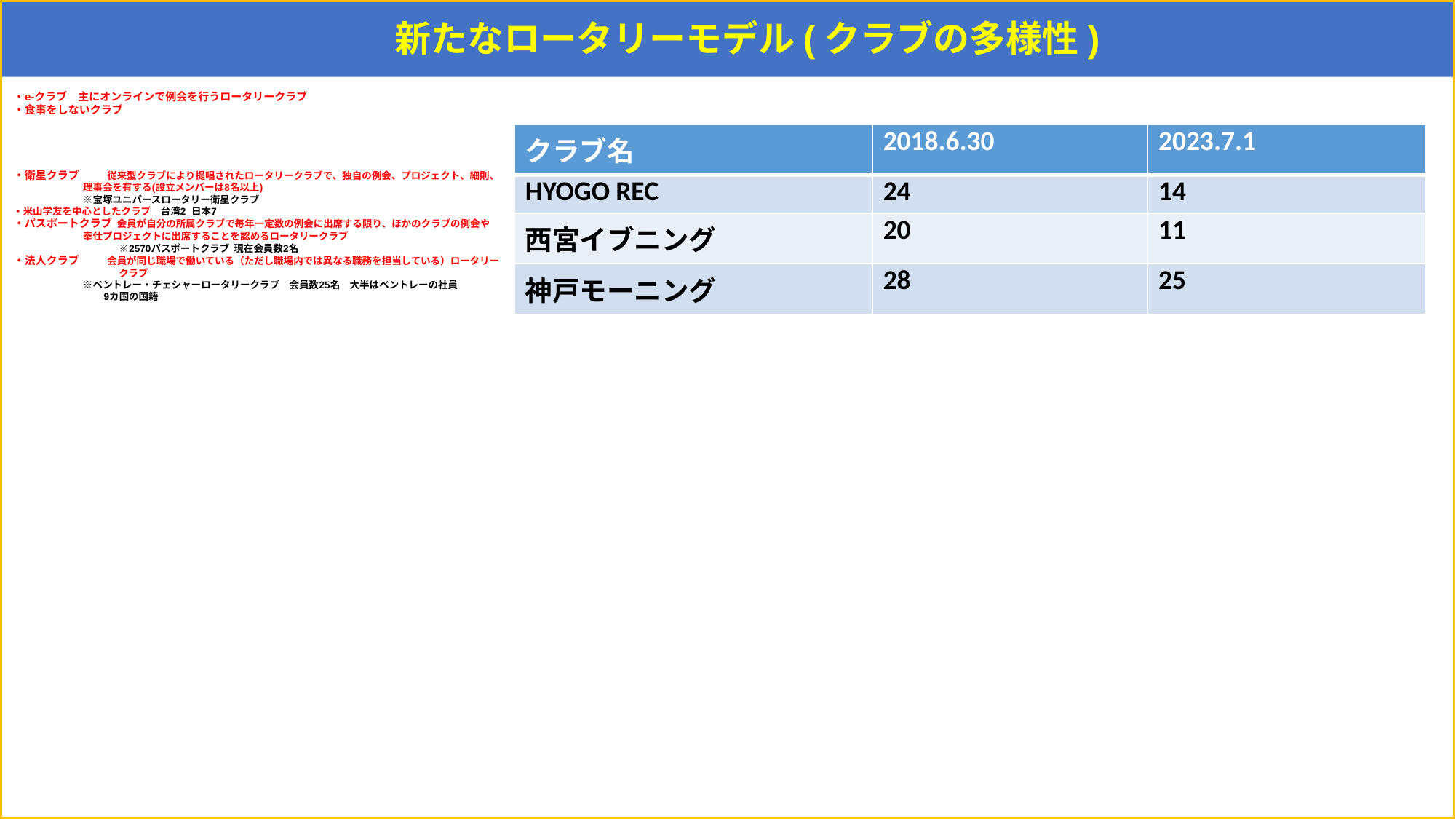

# 新たなロータリーモデル(クラブの多様性)

 ・e-クラブ　主にオンラインで例会を行うロータリークラブ
 ・食事をしないクラブ

 ・衛星クラブ           従来型クラブにより提唱されたロータリークラブで、独自の例会、プロジェクト、細則、
                                 理事会を有する(設立メンバーは8名以上)
                                 ※宝塚ユニバースロータリー衛星クラブ
 ・米山学友を中心としたクラブ　台湾2  日本7
 ・パスポートクラブ  会員が自分の所属クラブで毎年一定数の例会に出席する限り、ほかのクラブの例会や
                                 奉仕プロジェクトに出席することを認めるロータリークラブ
　　　　　　　　　　　※2570パスポートクラブ  現在会員数2名
 ・法人クラブ           会員が同じ職場で働いている（ただし職場内では異なる職務を担当している）ロータリー
　　　　　　　　　　　クラブ
                                 ※ベントレー・チェシャーロータリークラブ　会員数25名　大半はベントレーの社員
                                  9カ国の国籍

| クラブ名 | 2018.6.30 | 2023.7.1 |
| --- | --- | --- |
| HYOGO REC | 24 | 14 |
| 西宮イブニング | 20 | 11 |
| 神戸モーニング | 28 | 25 |